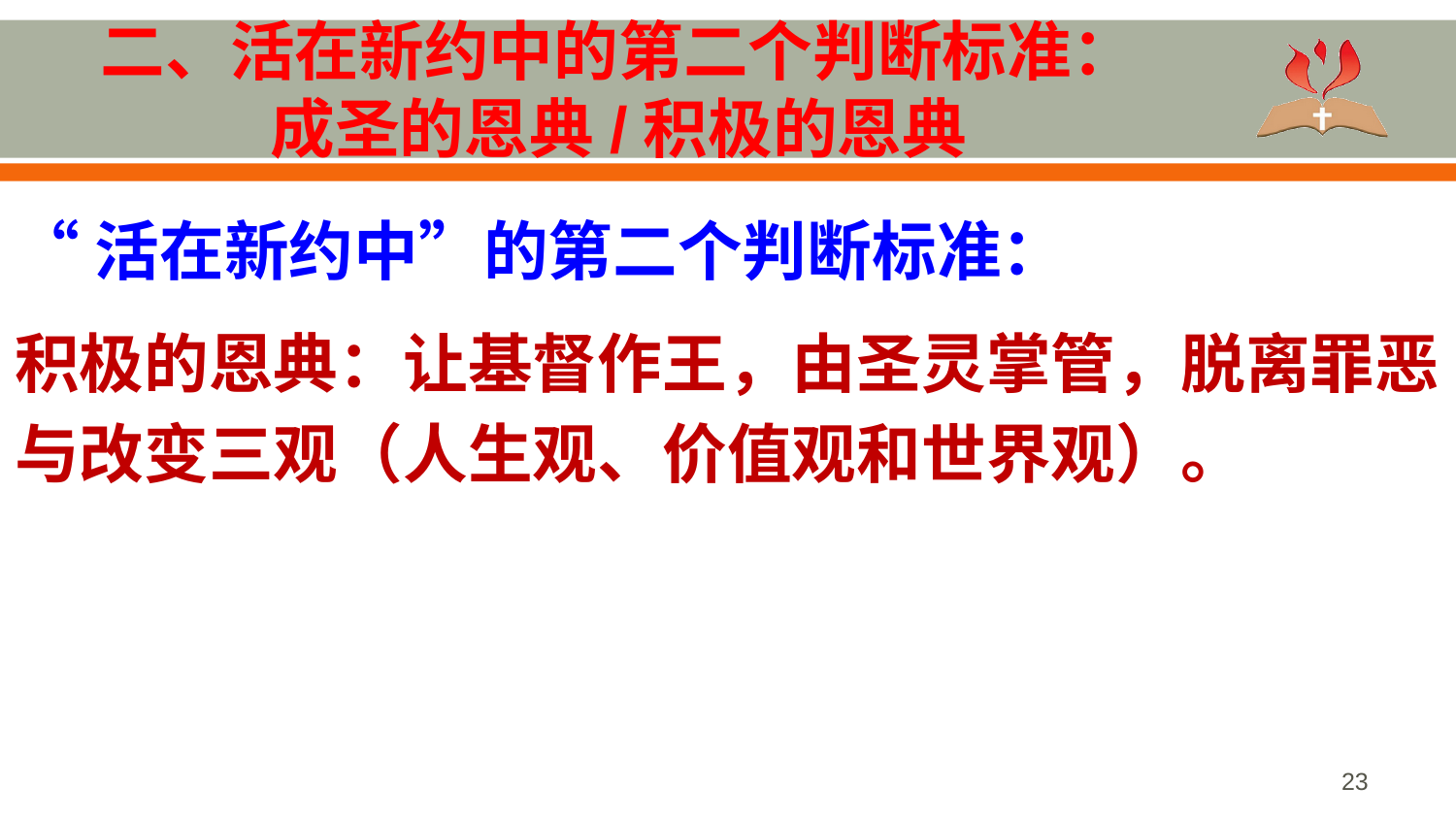

# 二、活在新约中的第二个判断标准： 成圣的恩典/积极的恩典
“活在新约中”的第二个判断标准：
积极的恩典：让基督作王，由圣灵掌管，脱离罪恶与改变三观（人生观、价值观和世界观）。

23